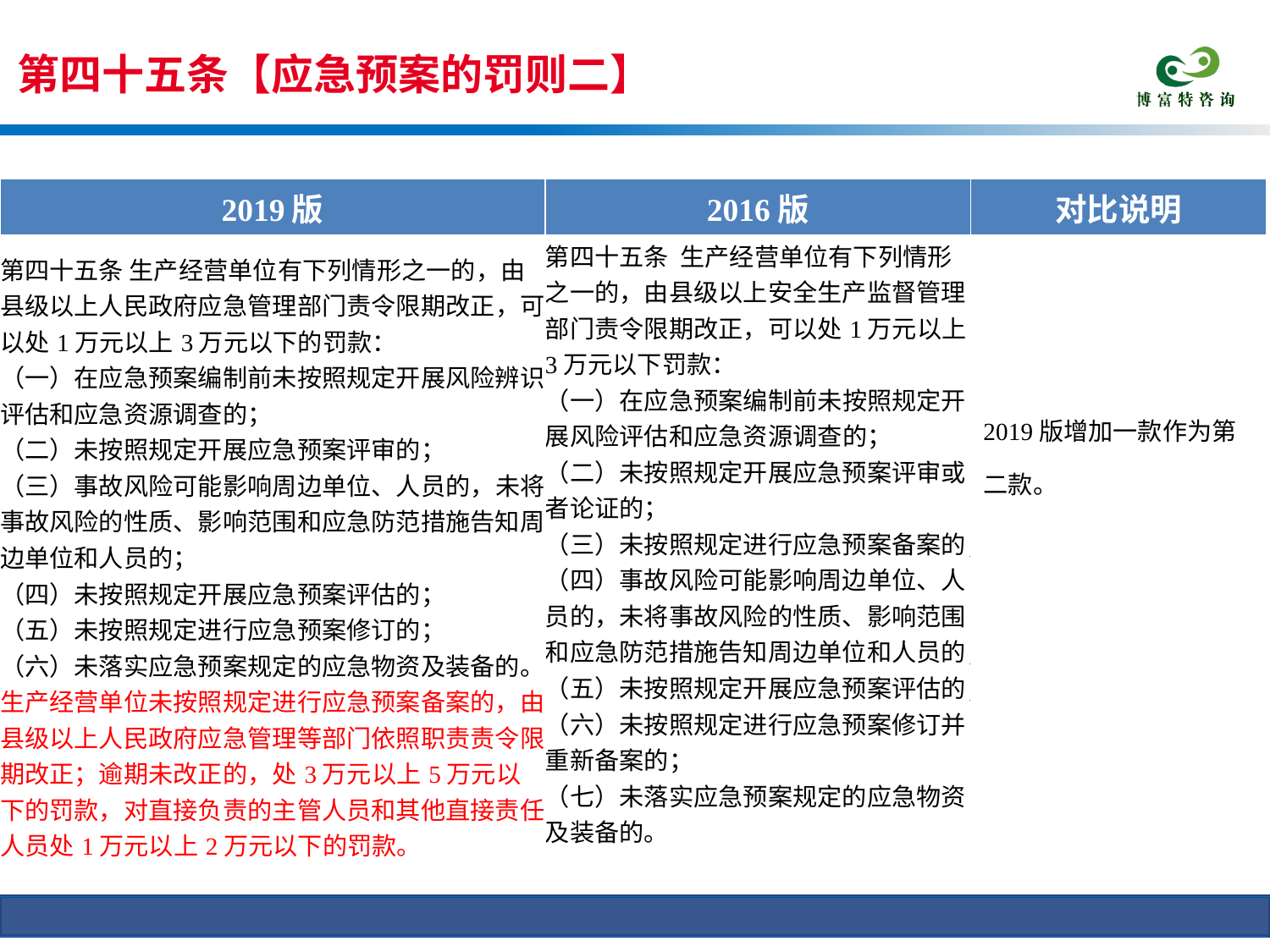

第四十五条【应急预案的罚则二】
条文对比
| 2019版 | 2016版 | 对比说明 |
| --- | --- | --- |
| 第四十五条 生产经营单位有下列情形之一的，由县级以上人民政府应急管理部门责令限期改正，可以处1万元以上3万元以下的罚款： （一）在应急预案编制前未按照规定开展风险辨识、评估和应急资源调查的； （二）未按照规定开展应急预案评审的； （三）事故风险可能影响周边单位、人员的，未将事故风险的性质、影响范围和应急防范措施告知周边单位和人员的； （四）未按照规定开展应急预案评估的； （五）未按照规定进行应急预案修订的； （六）未落实应急预案规定的应急物资及装备的。 生产经营单位未按照规定进行应急预案备案的，由县级以上人民政府应急管理等部门依照职责责令限期改正；逾期未改正的，处3万元以上5万元以下的罚款，对直接负责的主管人员和其他直接责任人员处1万元以上2万元以下的罚款。 | 第四十五条 生产经营单位有下列情形之一的，由县级以上安全生产监督管理部门责令限期改正，可以处1万元以上3万元以下罚款： （一）在应急预案编制前未按照规定开展风险评估和应急资源调查的； （二）未按照规定开展应急预案评审或者论证的； （三）未按照规定进行应急预案备案的； （四）事故风险可能影响周边单位、人员的，未将事故风险的性质、影响范围和应急防范措施告知周边单位和人员的； （五）未按照规定开展应急预案评估的； （六）未按照规定进行应急预案修订并重新备案的； （七）未落实应急预案规定的应急物资及装备的。 | 2019版增加一款作为第二款。 |